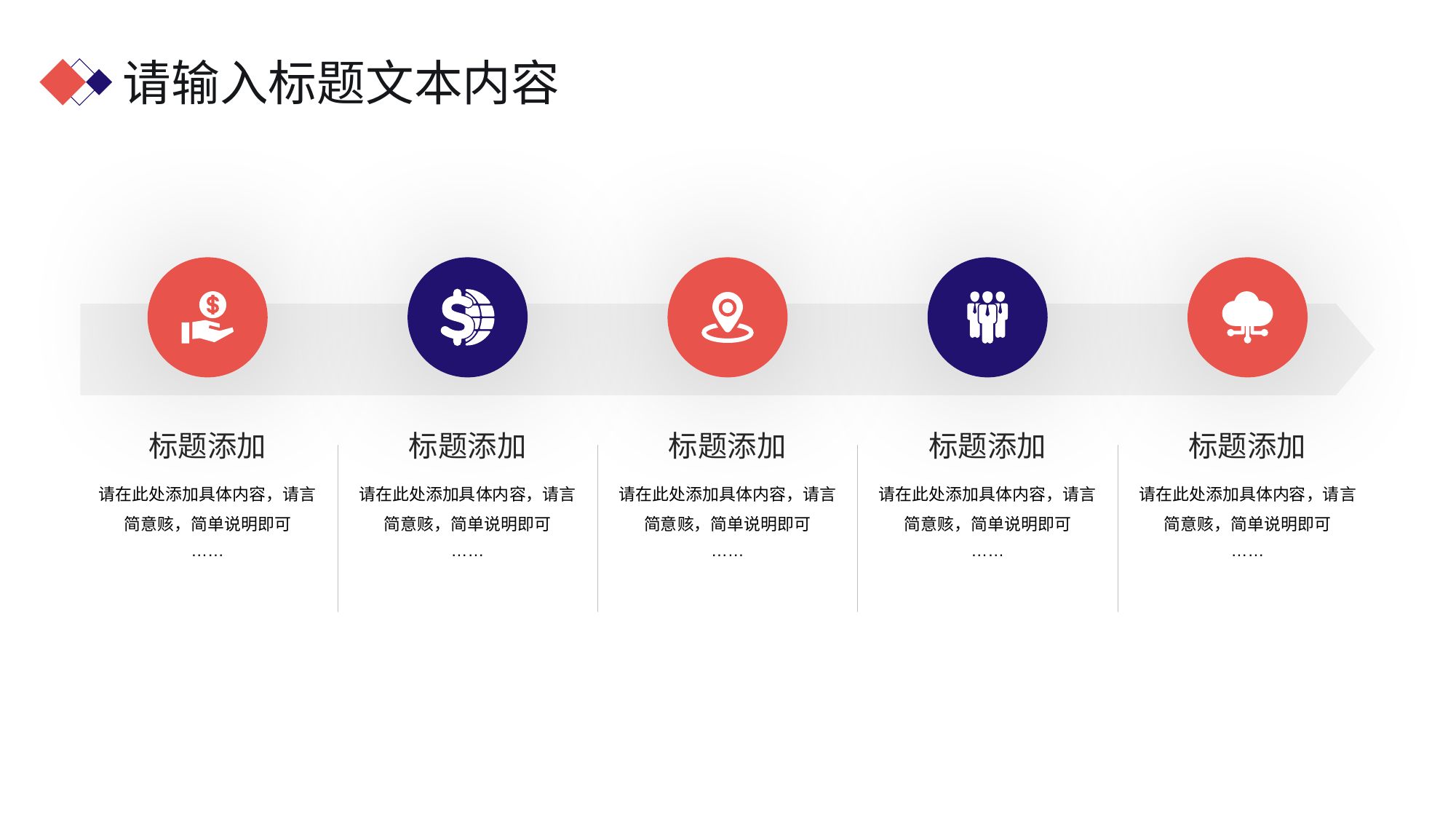

标题添加
标题添加
标题添加
标题添加
标题添加
请在此处添加具体内容，请言简意赅，简单说明即可
……
请在此处添加具体内容，请言简意赅，简单说明即可
……
请在此处添加具体内容，请言简意赅，简单说明即可
……
请在此处添加具体内容，请言简意赅，简单说明即可
……
请在此处添加具体内容，请言简意赅，简单说明即可
……